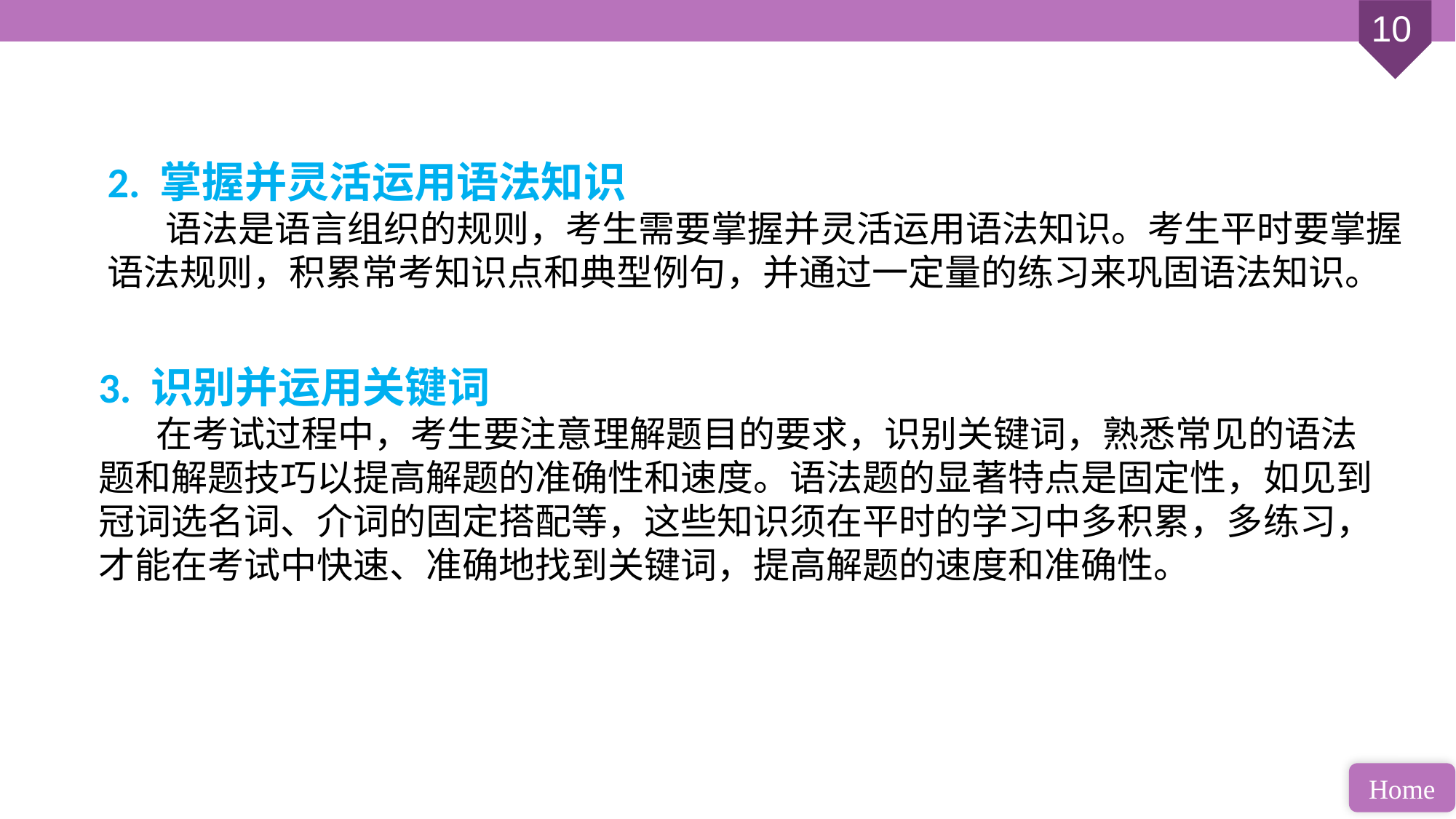

2. 掌握并灵活运用语法知识
      语法是语言组织的规则，考生需要掌握并灵活运用语法知识。考生平时要掌握语法规则，积累常考知识点和典型例句，并通过一定量的练习来巩固语法知识。
3. 识别并运用关键词
      在考试过程中，考生要注意理解题目的要求，识别关键词，熟悉常见的语法题和解题技巧以提高解题的准确性和速度。语法题的显著特点是固定性，如见到冠词选名词、介词的固定搭配等，这些知识须在平时的学习中多积累，多练习，才能在考试中快速、准确地找到关键词，提高解题的速度和准确性。